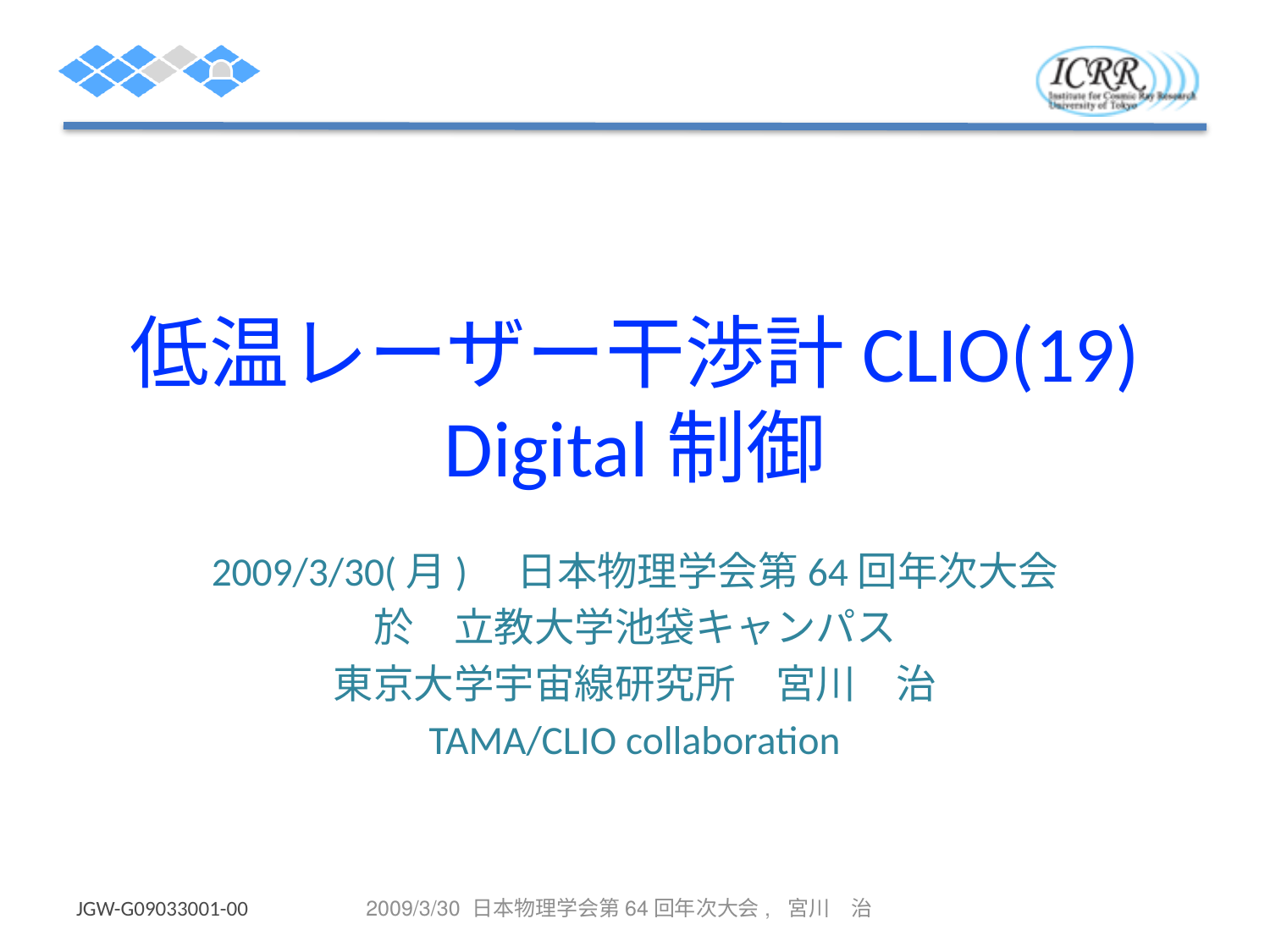

# 低温レーザー干渉計CLIO(19) Digital制御
2009/3/30(月)　日本物理学会第64回年次大会
於　立教大学池袋キャンパス
東京大学宇宙線研究所　宮川　治
TAMA/CLIO collaboration

JGW-G09033001-00
2009/3/30 日本物理学会第64回年次大会,  宮川　治